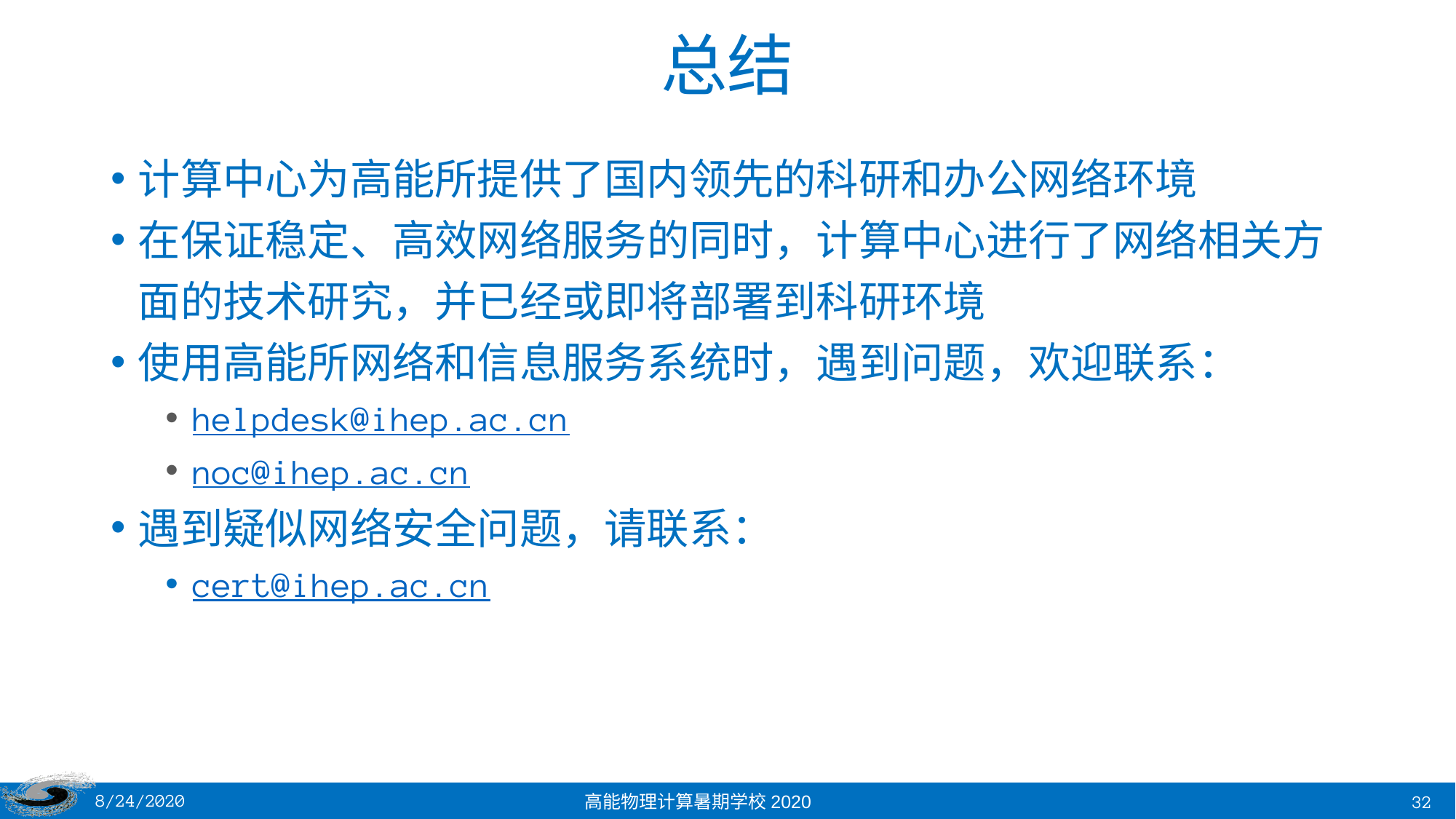

# 总结
计算中心为高能所提供了国内领先的科研和办公网络环境
在保证稳定、高效网络服务的同时，计算中心进行了网络相关方面的技术研究，并已经或即将部署到科研环境
使用高能所网络和信息服务系统时，遇到问题，欢迎联系：
helpdesk@ihep.ac.cn
noc@ihep.ac.cn
遇到疑似网络安全问题，请联系：
cert@ihep.ac.cn

高能物理计算暑期学校2020
8/24/2020
32